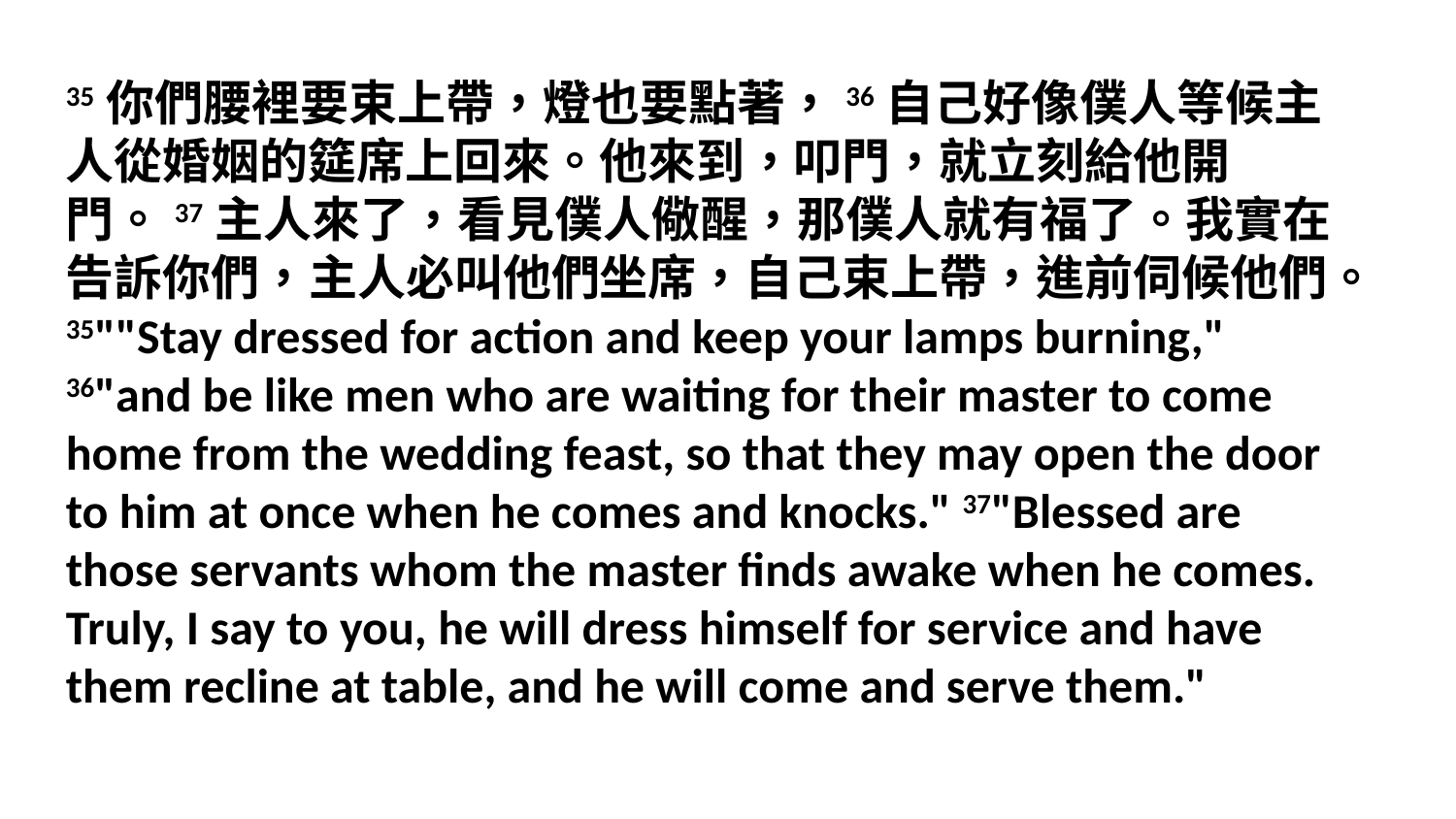

35你們腰裡要束上帶，燈也要點著，36自己好像僕人等候主人從婚姻的筵席上回來。他來到，叩門，就立刻給他開門。37主人來了，看見僕人儆醒，那僕人就有福了。我實在告訴你們，主人必叫他們坐席，自己束上帶，進前伺候他們。
35""Stay dressed for action and keep your lamps burning," 36"and be like men who are waiting for their master to come home from the wedding feast, so that they may open the door to him at once when he comes and knocks." 37"Blessed are those servants whom the master finds awake when he comes. Truly, I say to you, he will dress himself for service and have them recline at table, and he will come and serve them."